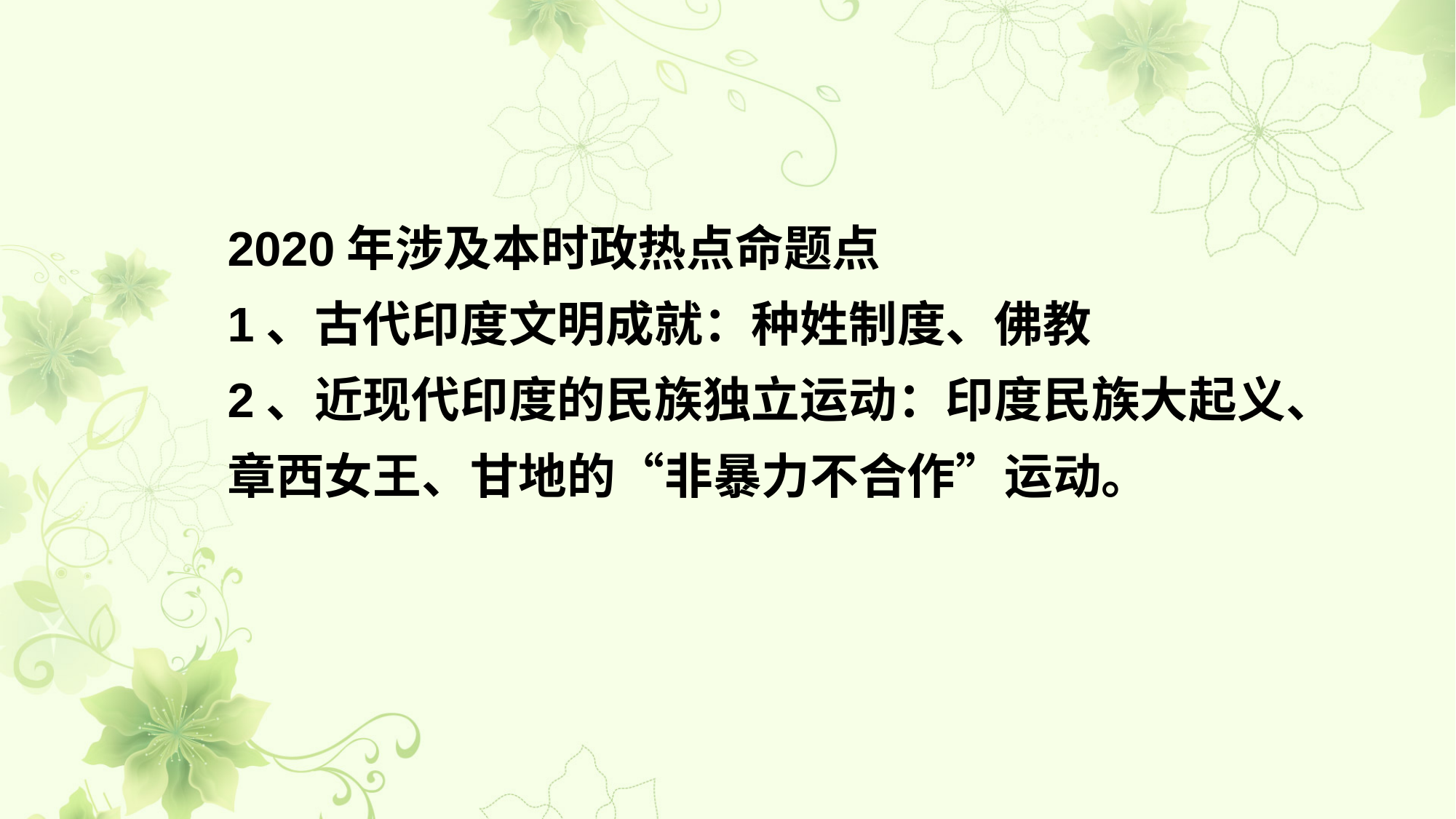

2020年涉及本时政热点命题点
1、古代印度文明成就：种姓制度、佛教
2、近现代印度的民族独立运动：印度民族大起义、章西女王、甘地的“非暴力不合作”运动。